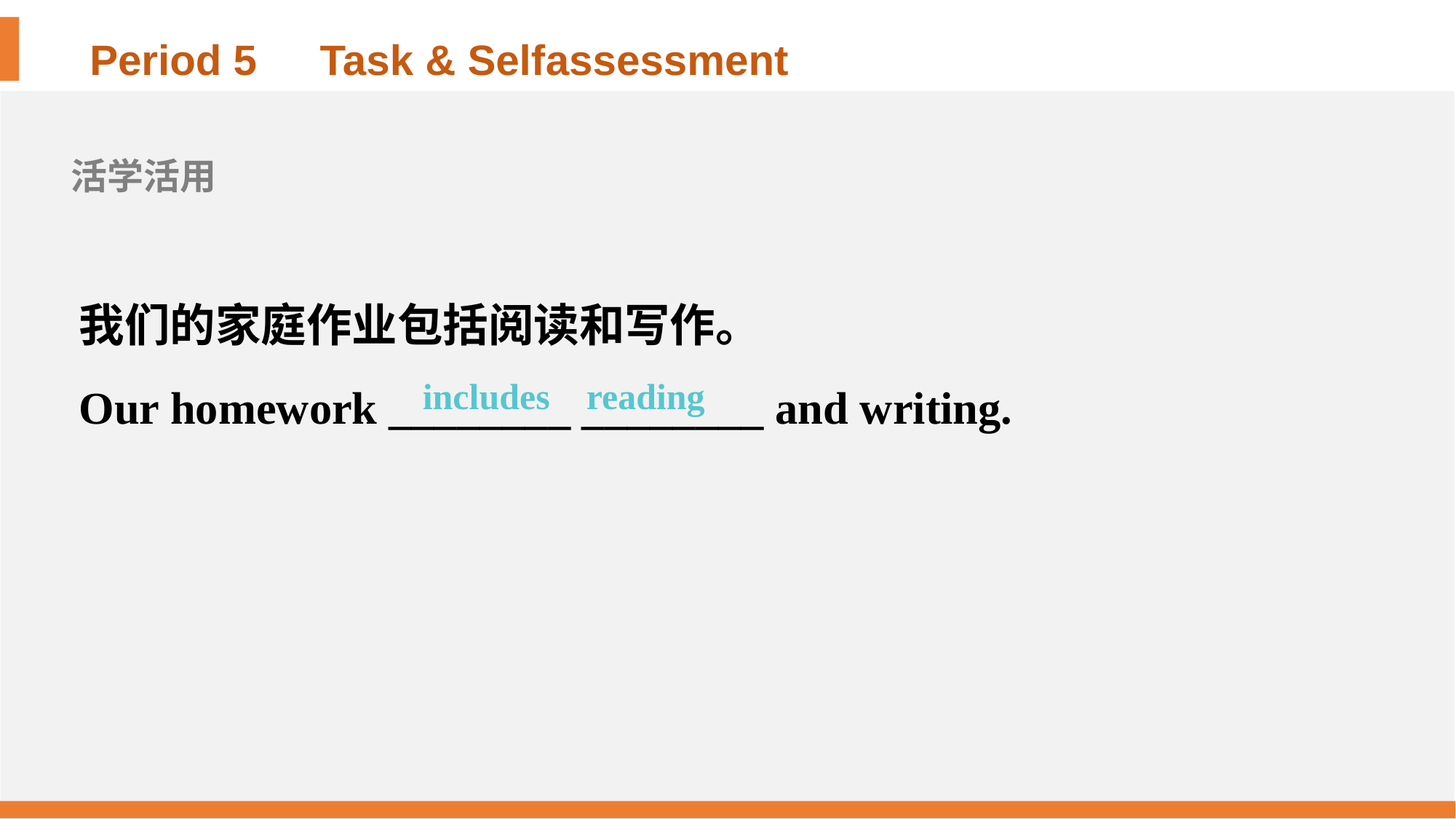

活学活用
我们的家庭作业包括阅读和写作。
Our homework ________ ________ and writing.
includes    reading